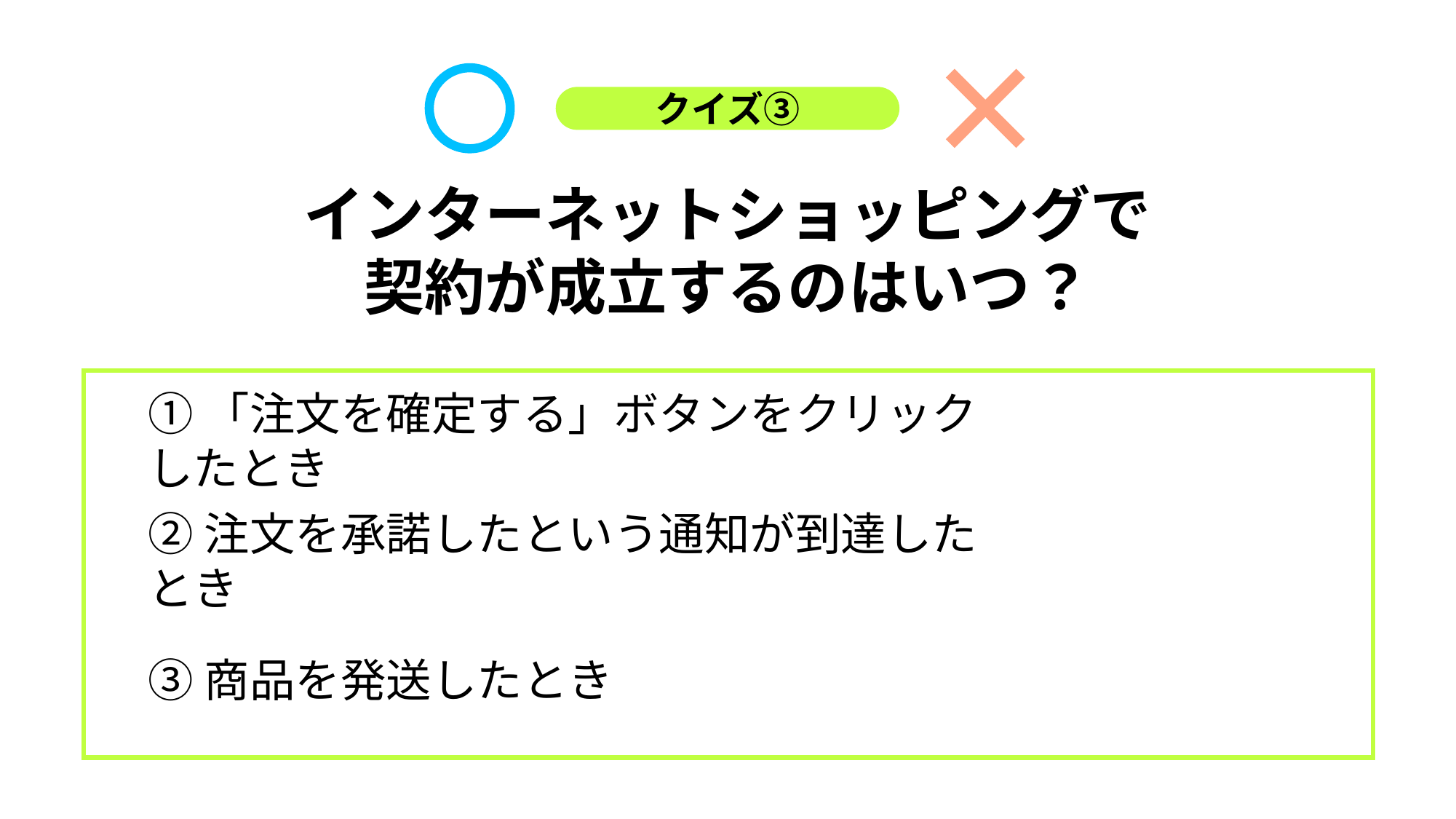

クイズ③
インターネットショッピングで
契約が成立するのはいつ？

①「注文を確定する」ボタンをクリックしたとき
②注文を承諾したという通知が到達したとき
③商品を発送したとき